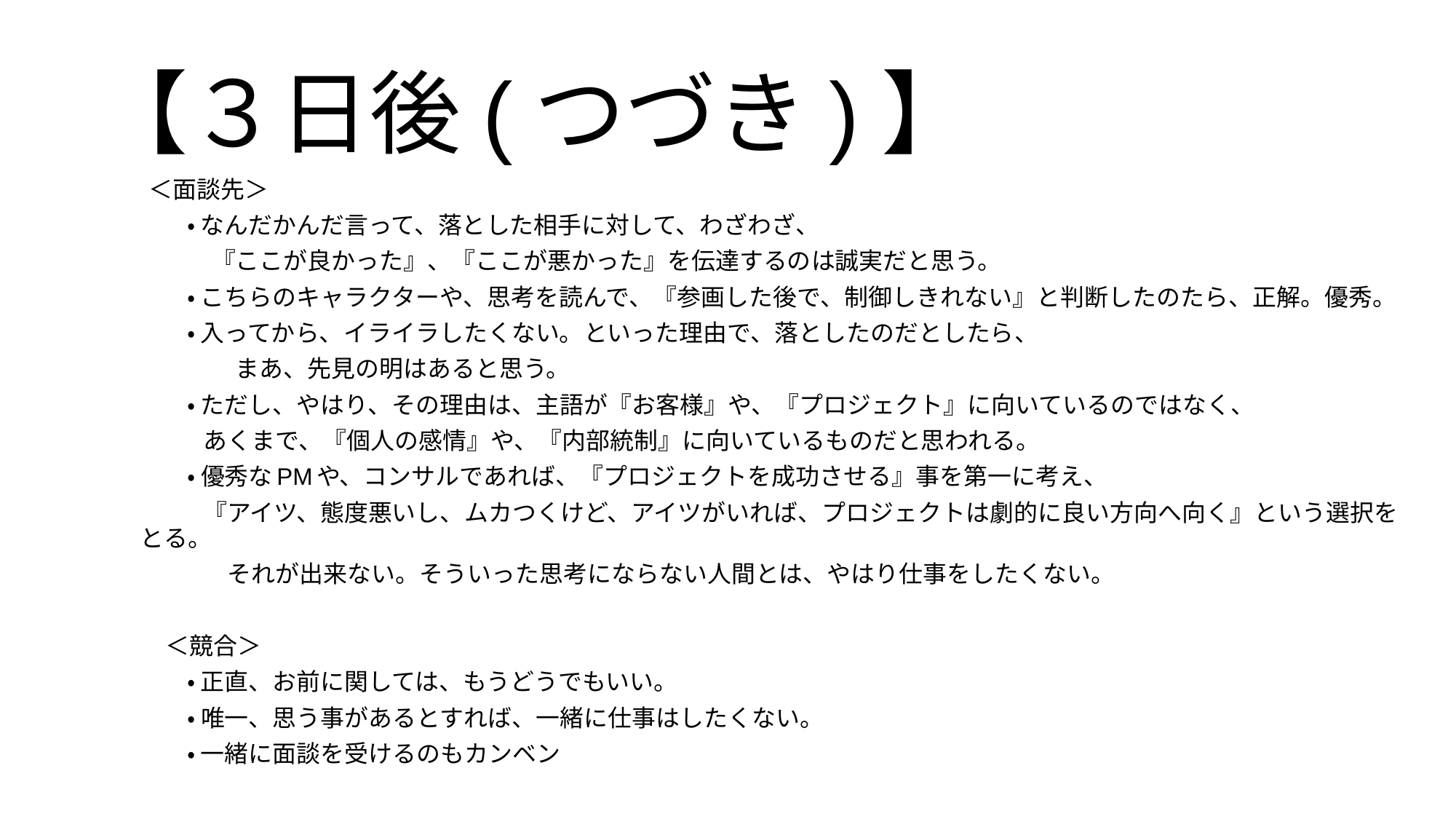

# 【３日後(つづき)】
 ＜面談先＞
        ・ なんだかんだ言って、落とした相手に対して、わざわざ、
　　　『ここが良かった』、『ここが悪かった』を伝達するのは誠実だと思う。
        ・ こちらのキャラクターや、思考を読んで、『参画した後で、制御しきれない』と判断したのたら、正解。優秀。
        ・ 入ってから、イライラしたくない。といった理由で、落としたのだとしたら、
　　　　まあ、先見の明はあると思う。
        ・ ただし、やはり、その理由は、主語が『お客様』や、『プロジェクト』に向いているのではなく、
           あくまで、『個人の感情』や、『内部統制』に向いているものだと思われる。
        ・ 優秀なPMや、コンサルであれば、『プロジェクトを成功させる』事を第一に考え、
           『アイツ、態度悪いし、ムカつくけど、アイツがいれば、プロジェクトは劇的に良い方向へ向く』という選択をとる。
           　それが出来ない。そういった思考にならない人間とは、やはり仕事をしたくない。

    ＜競合＞
        ・ 正直、お前に関しては、もうどうでもいい。
        ・ 唯一、思う事があるとすれば、一緒に仕事はしたくない。
        ・ 一緒に面談を受けるのもカンベン